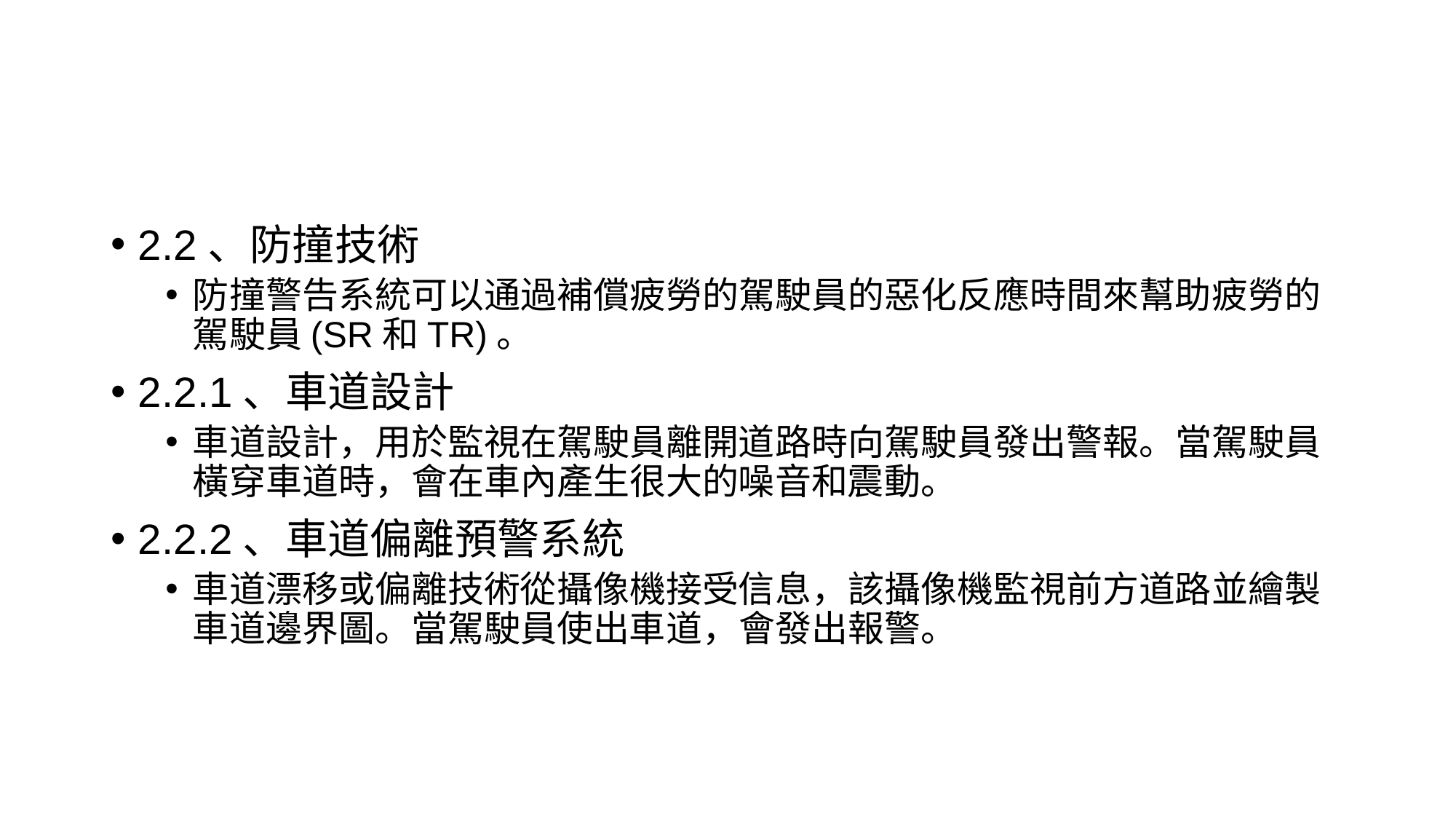

#
2.2、防撞技術
防撞警告系統可以通過補償疲勞的駕駛員的惡化反應時間來幫助疲勞的駕駛員(SR和TR)。
2.2.1、車道設計
車道設計，用於監視在駕駛員離開道路時向駕駛員發出警報。當駕駛員橫穿車道時，會在車內產生很大的噪音和震動。
2.2.2、車道偏離預警系統
車道漂移或偏離技術從攝像機接受信息，該攝像機監視前方道路並繪製車道邊界圖。當駕駛員使出車道，會發出報警。